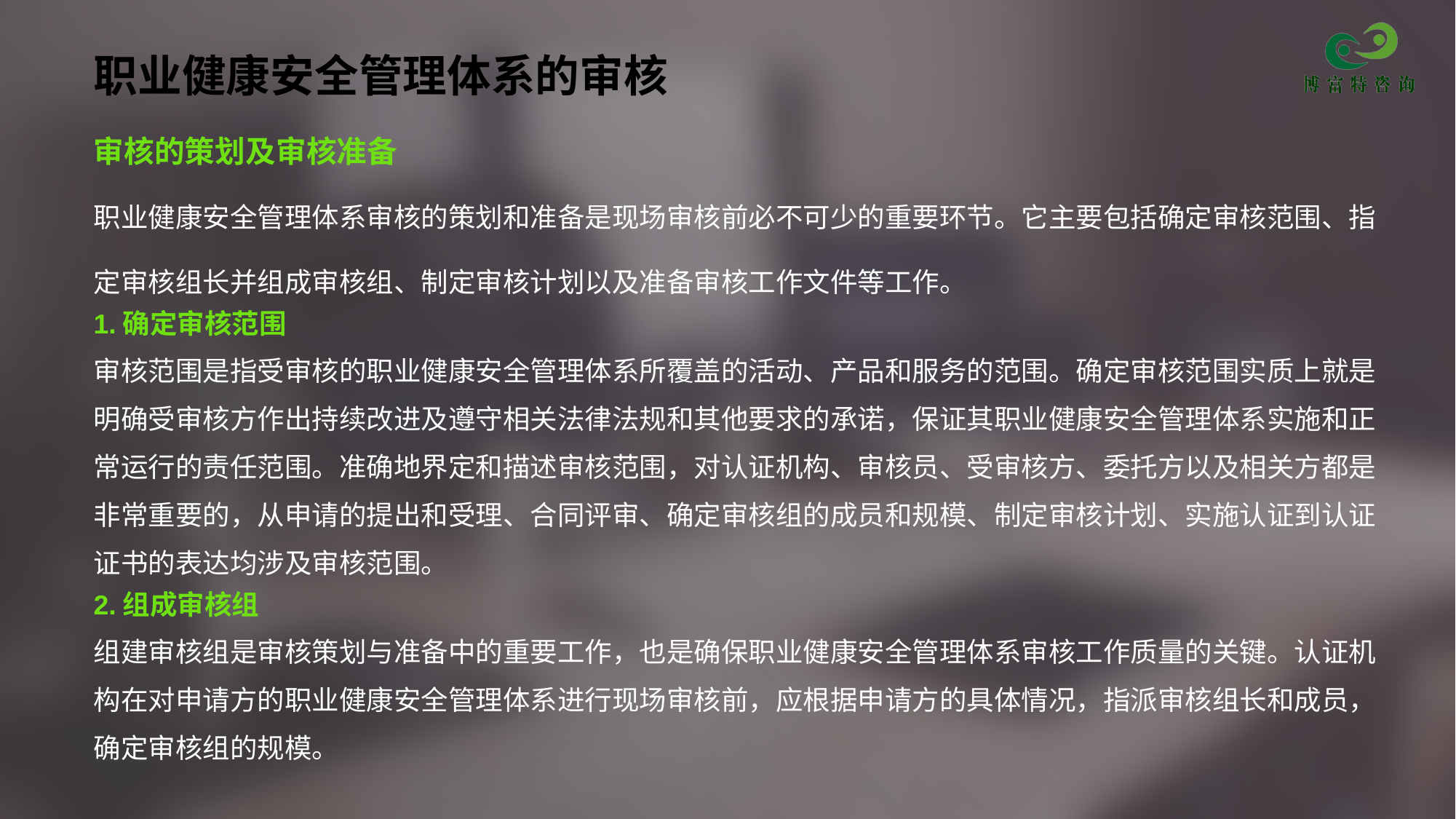

# 职业健康安全管理体系的审核
审核的策划及审核准备
职业健康安全管理体系审核的策划和准备是现场审核前必不可少的重要环节。它主要包括确定审核范围、指
定审核组长并组成审核组、制定审核计划以及准备审核工作文件等工作。
1.确定审核范围
审核范围是指受审核的职业健康安全管理体系所覆盖的活动、产品和服务的范围。确定审核范围实质上就是
明确受审核方作出持续改进及遵守相关法律法规和其他要求的承诺，保证其职业健康安全管理体系实施和正
常运行的责任范围。准确地界定和描述审核范围，对认证机构、审核员、受审核方、委托方以及相关方都是
非常重要的，从申请的提出和受理、合同评审、确定审核组的成员和规模、制定审核计划、实施认证到认证
证书的表达均涉及审核范围。
2.组成审核组
组建审核组是审核策划与准备中的重要工作，也是确保职业健康安全管理体系审核工作质量的关键。认证机
构在对申请方的职业健康安全管理体系进行现场审核前，应根据申请方的具体情况，指派审核组长和成员，
确定审核组的规模。